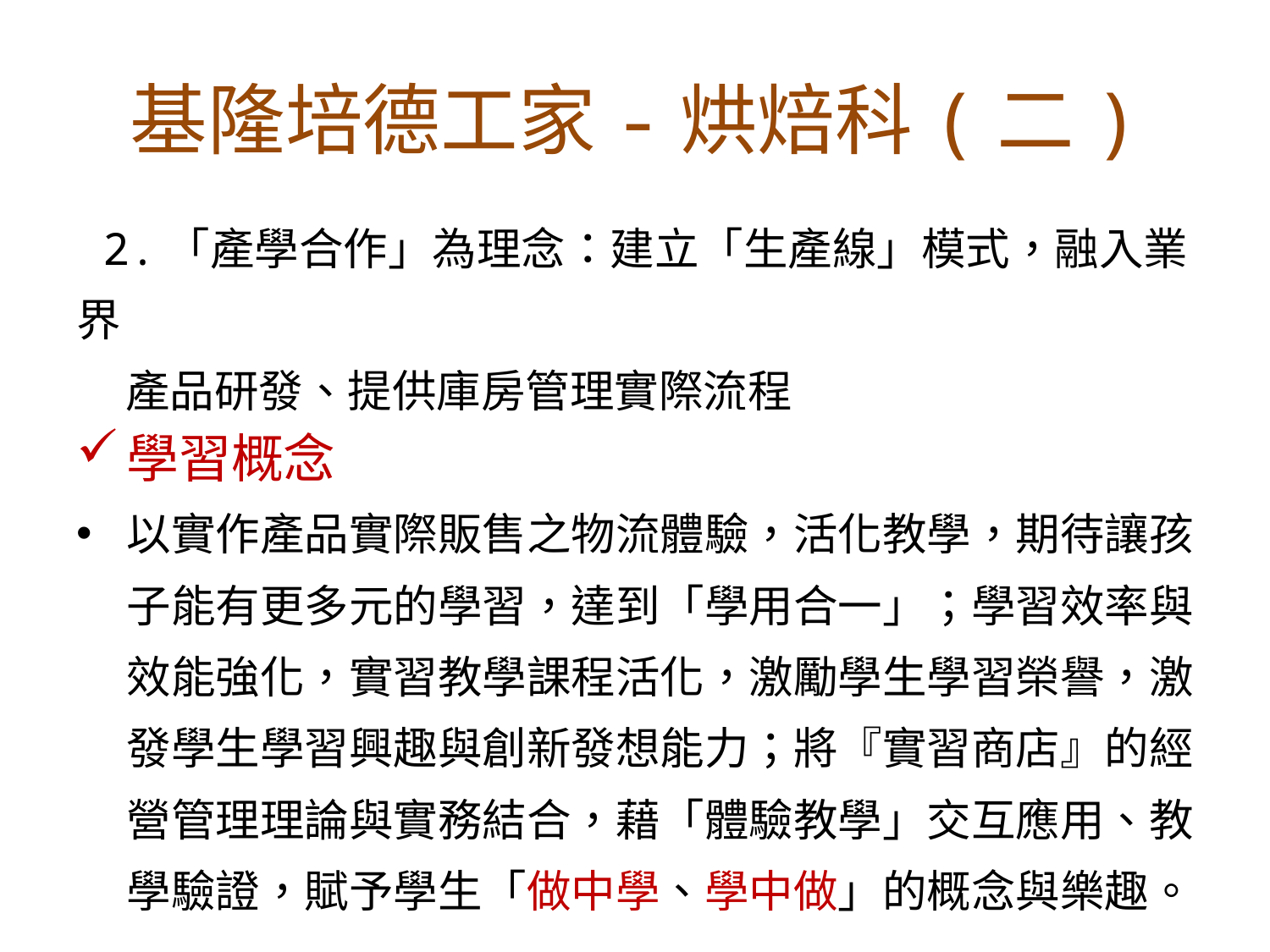

# 基隆培德工家-烘焙科(二)
 2.「產學合作」為理念：建立「生產線」模式，融入業界
    產品研發、提供庫房管理實際流程
學習概念
以實作產品實際販售之物流體驗，活化教學，期待讓孩子能有更多元的學習，達到「學用合一」；學習效率與效能強化，實習教學課程活化，激勵學生學習榮譽，激發學生學習興趣與創新發想能力；將『實習商店』的經營管理理論與實務結合，藉「體驗教學」交互應用、教學驗證，賦予學生「做中學、學中做」的概念與樂趣。